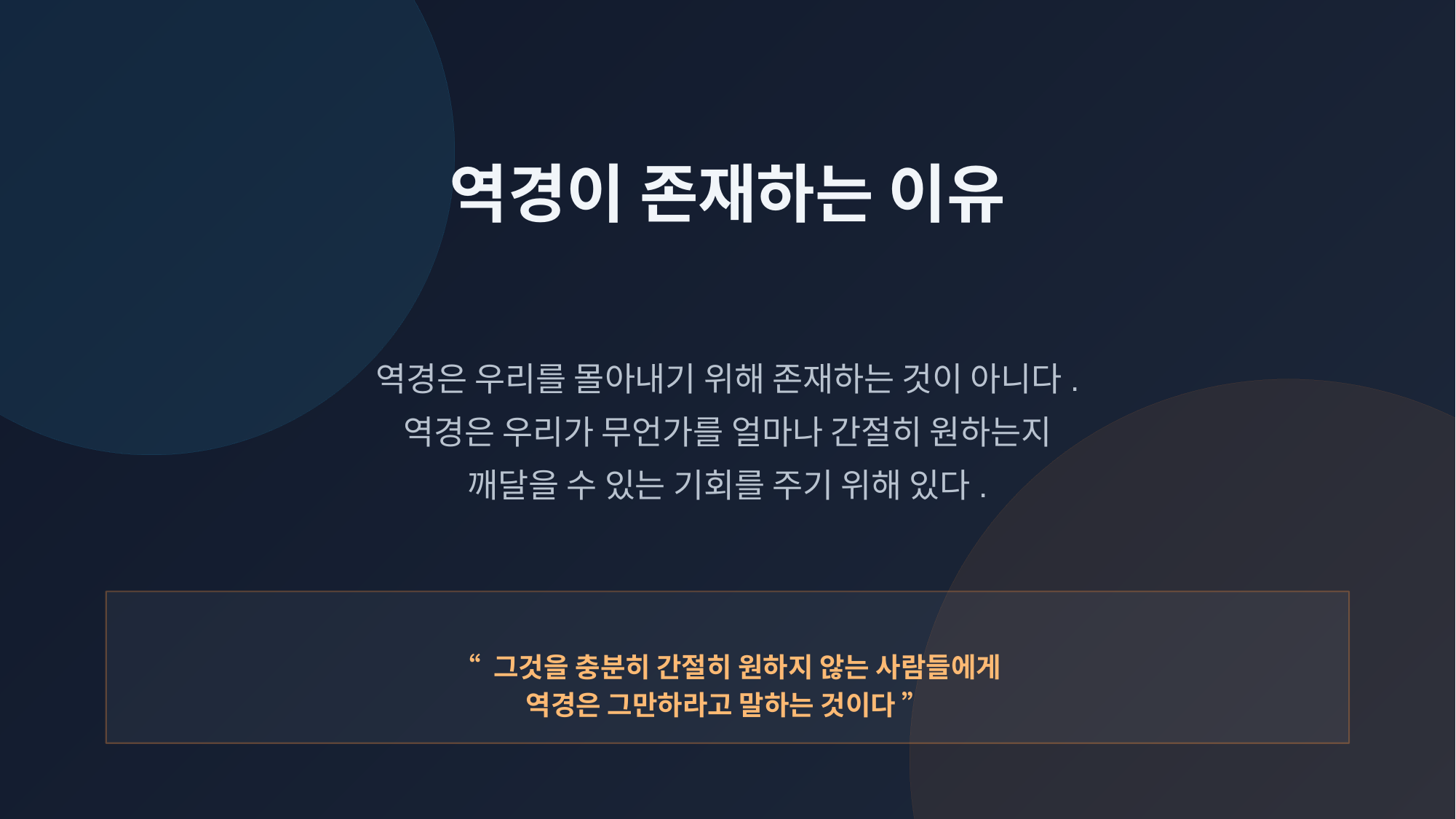

역경이 존재하는 이유
역경은 우리를 몰아내기 위해 존재하는 것이 아니다.
역경은 우리가 무언가를 얼마나 간절히 원하는지
깨달을 수 있는 기회를 주기 위해 있다.

“ 그것을 충분히 간절히 원하지 않는 사람들에게
역경은 그만하라고 말하는 것이다 ”